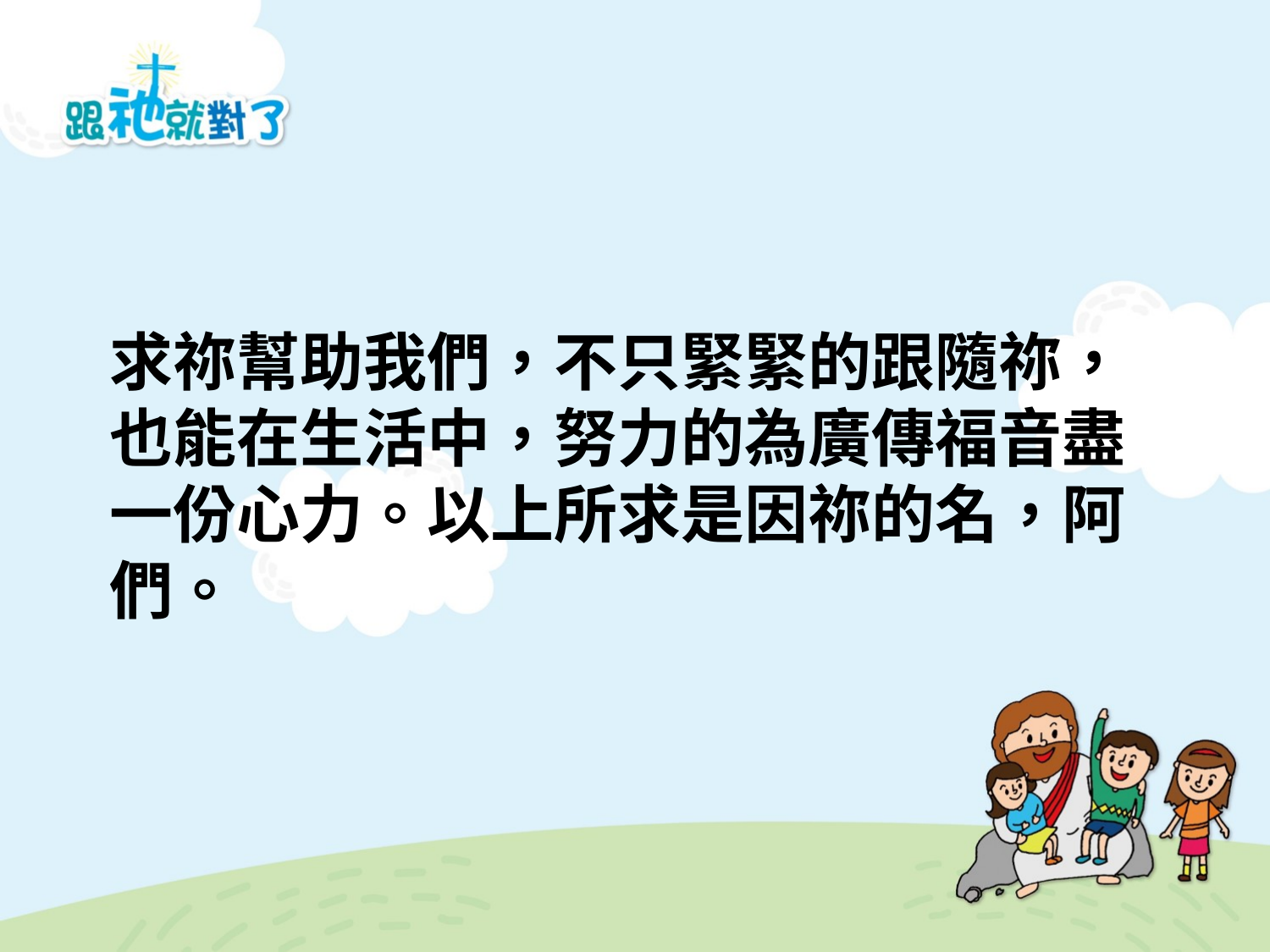

求祢幫助我們，不只緊緊的跟隨祢，也能在生活中，努力的為廣傳福音盡一份心力。以上所求是因祢的名，阿們。